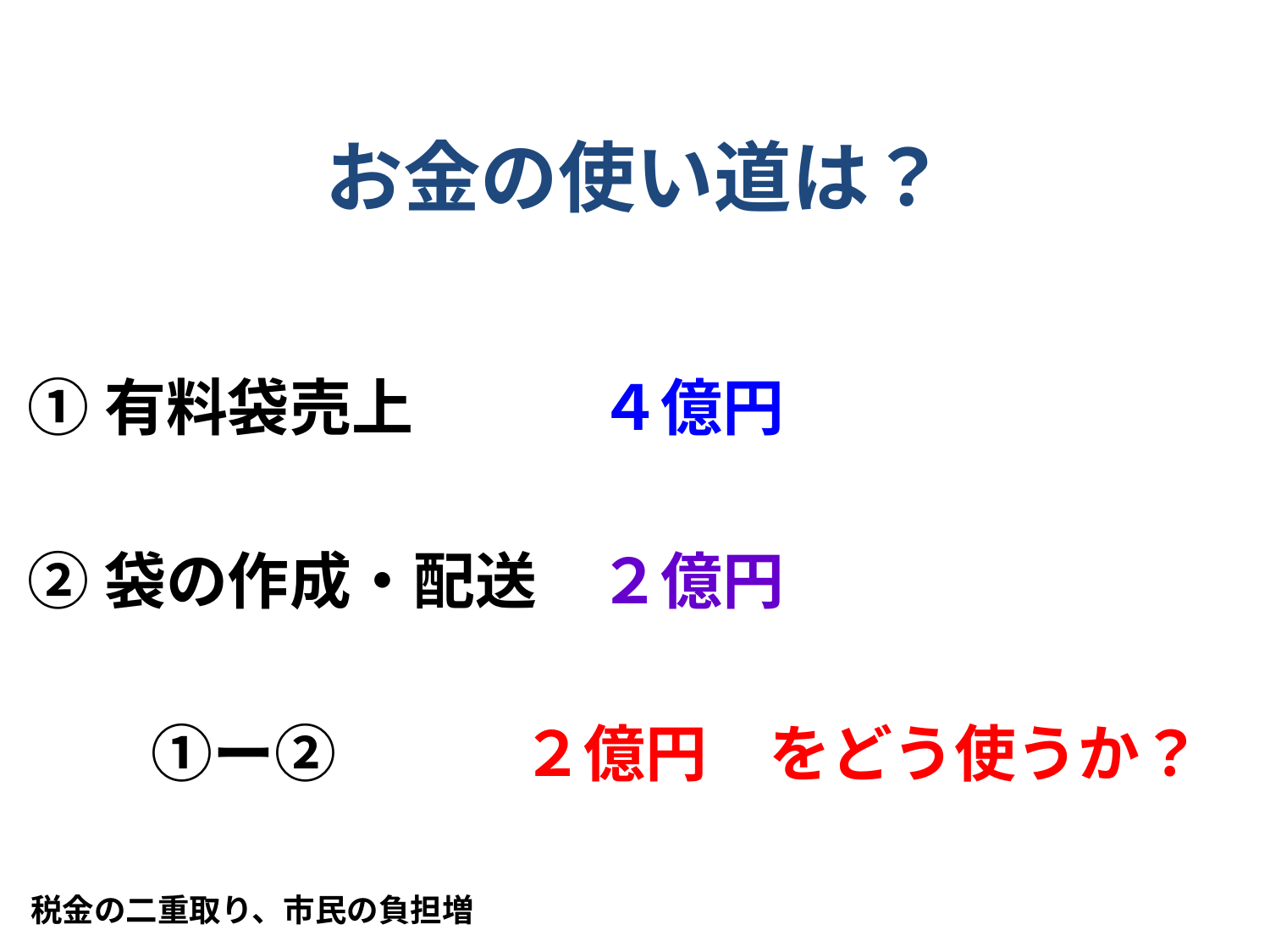

# お金の使い道は？

①有料袋売上　　　４億円

②袋の作成・配送　２億円

　　①ー②　　　２億円　をどう使うか？

税金の二重取り、市民の負担増